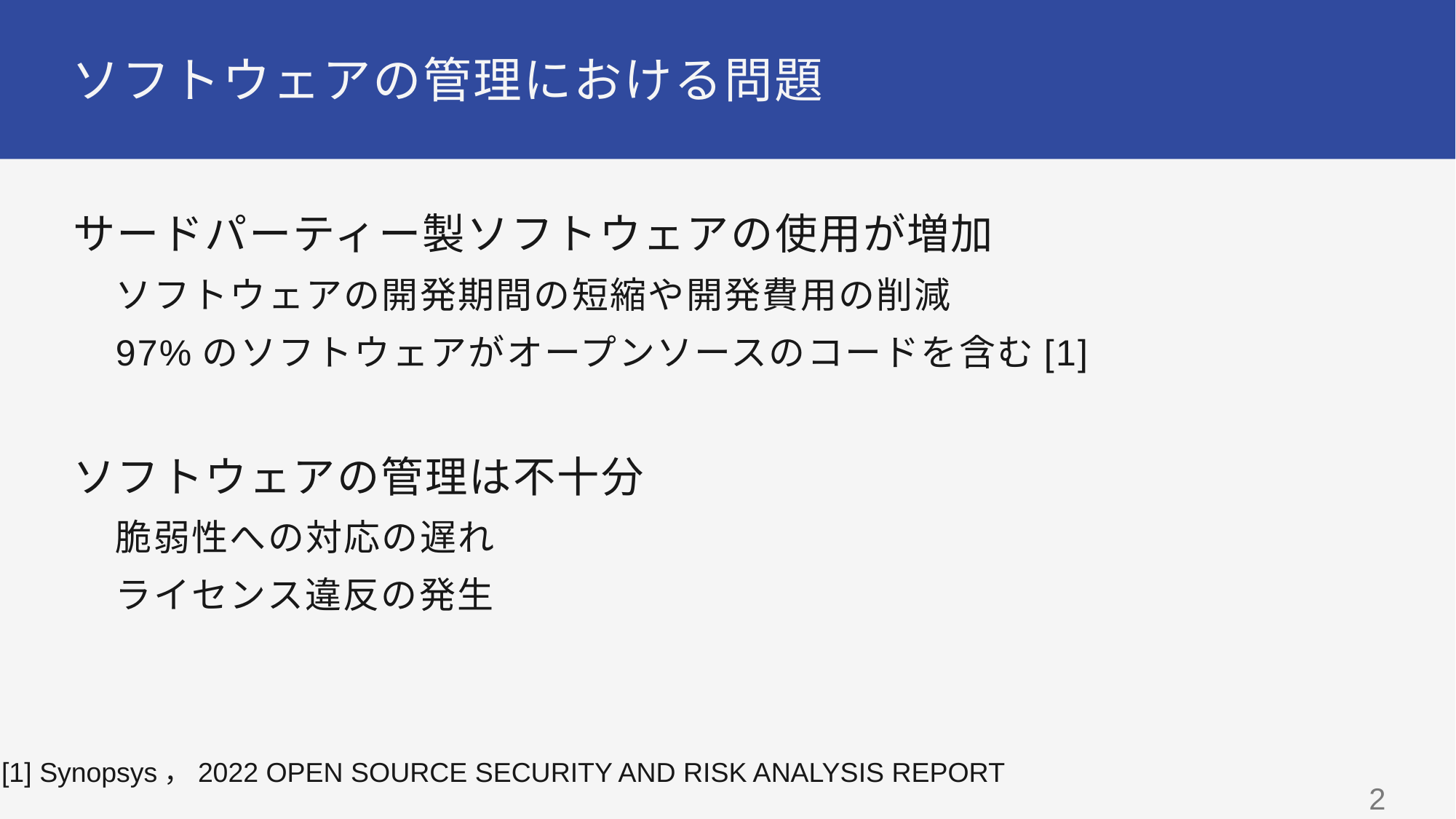

# ソフトウェアの管理における問題
サードパーティー製ソフトウェアの使用が増加
ソフトウェアの開発期間の短縮や開発費用の削減
97%のソフトウェアがオープンソースのコードを含む[1]

ソフトウェアの管理は不十分
脆弱性への対応の遅れ
ライセンス違反の発生
[1] Synopsys，2022 OPEN SOURCE SECURITY AND RISK ANALYSIS REPORT
2